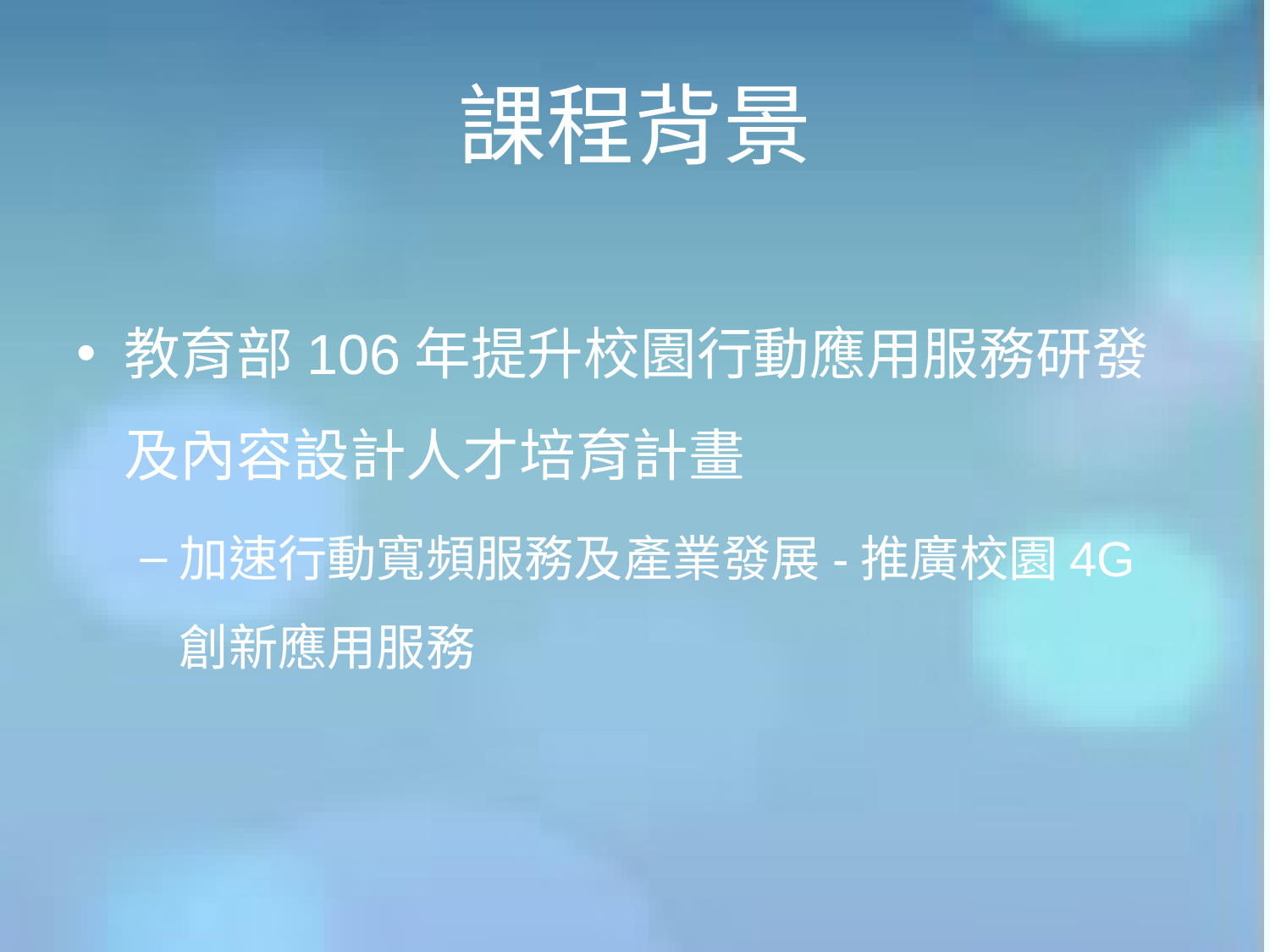

# 課程背景
教育部106年提升校園行動應用服務研發及內容設計人才培育計畫
加速行動寬頻服務及產業發展-推廣校園4G 創新應用服務